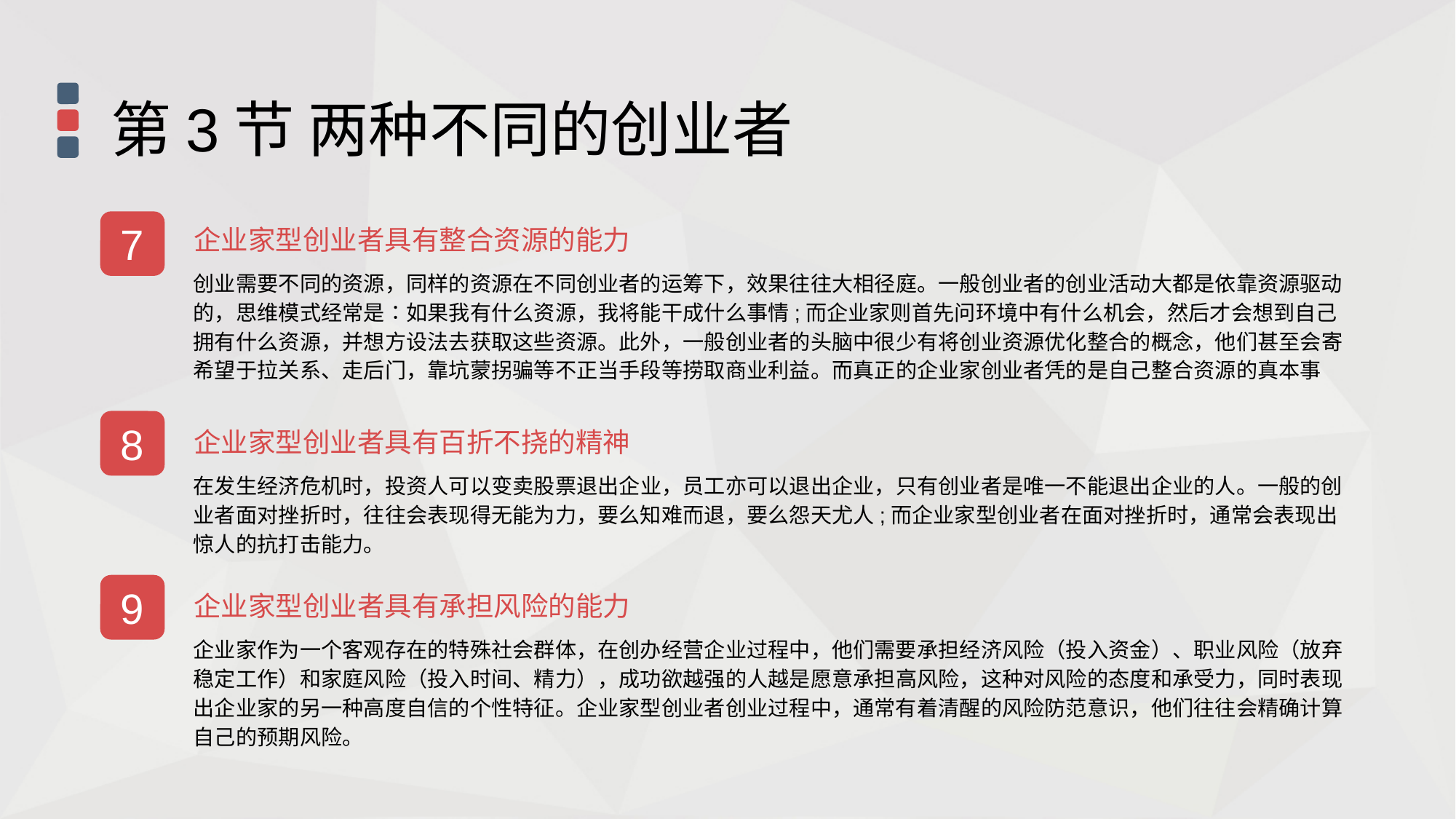

第3节 两种不同的创业者
7
企业家型创业者具有整合资源的能力
创业需要不同的资源，同样的资源在不同创业者的运筹下，效果往往大相径庭。一般创业者的创业活动大都是依靠资源驱动的，思维模式经常是∶如果我有什么资源，我将能干成什么事情;而企业家则首先问环境中有什么机会，然后才会想到自己拥有什么资源，并想方设法去获取这些资源。此外，一般创业者的头脑中很少有将创业资源优化整合的概念，他们甚至会寄希望于拉关系、走后门，靠坑蒙拐骗等不正当手段等捞取商业利益。而真正的企业家创业者凭的是自己整合资源的真本事
8
企业家型创业者具有百折不挠的精神
在发生经济危机时，投资人可以变卖股票退出企业，员工亦可以退出企业，只有创业者是唯一不能退出企业的人。一般的创业者面对挫折时，往往会表现得无能为力，要么知难而退，要么怨天尤人;而企业家型创业者在面对挫折时，通常会表现出惊人的抗打击能力。
9
企业家型创业者具有承担风险的能力
企业家作为一个客观存在的特殊社会群体，在创办经营企业过程中，他们需要承担经济风险（投入资金）、职业风险（放弃稳定工作）和家庭风险（投入时间、精力），成功欲越强的人越是愿意承担高风险，这种对风险的态度和承受力，同时表现出企业家的另一种高度自信的个性特征。企业家型创业者创业过程中，通常有着清醒的风险防范意识，他们往往会精确计算自己的预期风险。